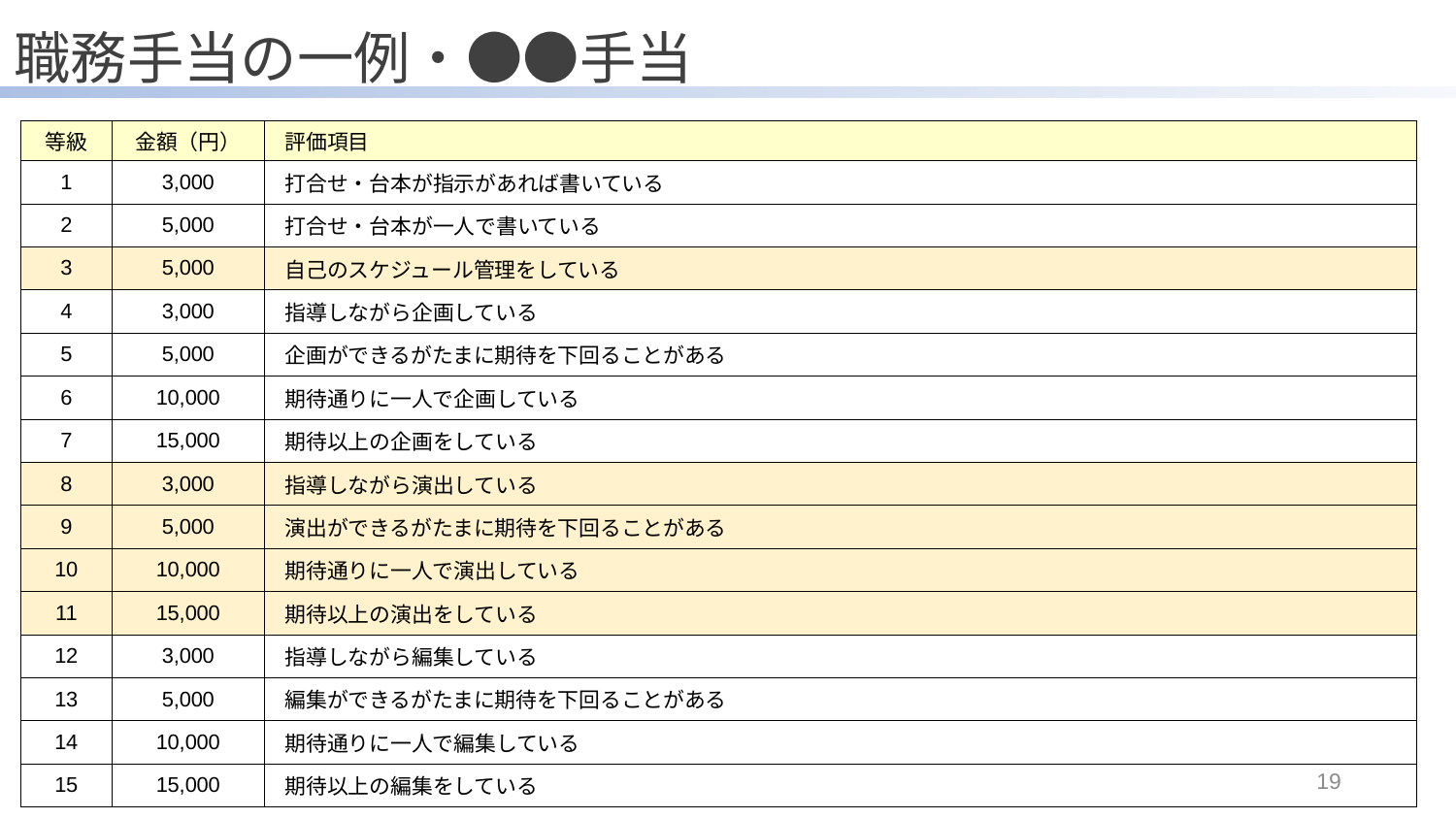

職務手当の一例・●●手当

| 等級 | 金額（円） | 評価項目 |
| --- | --- | --- |
| 1 | 3,000 | 打合せ・台本が指示があれば書いている |
| 2 | 5,000 | 打合せ・台本が一人で書いている |
| 3 | 5,000 | 自己のスケジュール管理をしている |
| 4 | 3,000 | 指導しながら企画している |
| 5 | 5,000 | 企画ができるがたまに期待を下回ることがある |
| 6 | 10,000 | 期待通りに一人で企画している |
| 7 | 15,000 | 期待以上の企画をしている |
| 8 | 3,000 | 指導しながら演出している |
| 9 | 5,000 | 演出ができるがたまに期待を下回ることがある |
| 10 | 10,000 | 期待通りに一人で演出している |
| 11 | 15,000 | 期待以上の演出をしている |
| 12 | 3,000 | 指導しながら編集している |
| 13 | 5,000 | 編集ができるがたまに期待を下回ることがある |
| 14 | 10,000 | 期待通りに一人で編集している |
| 15 | 15,000 | 期待以上の編集をしている |

19